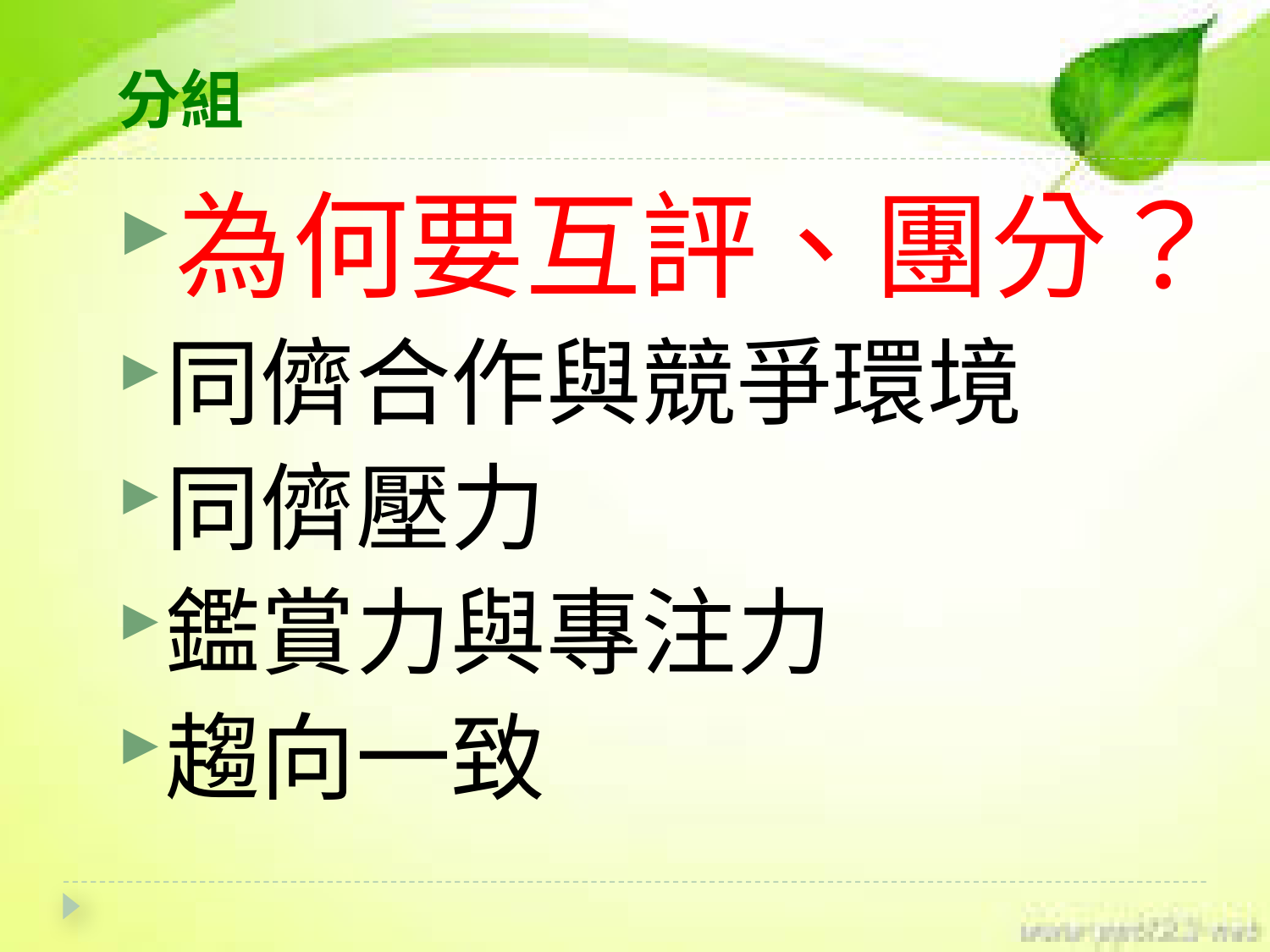

分組
為何要互評、團分？
同儕合作與競爭環境
同儕壓力
鑑賞力與專注力
趨向一致